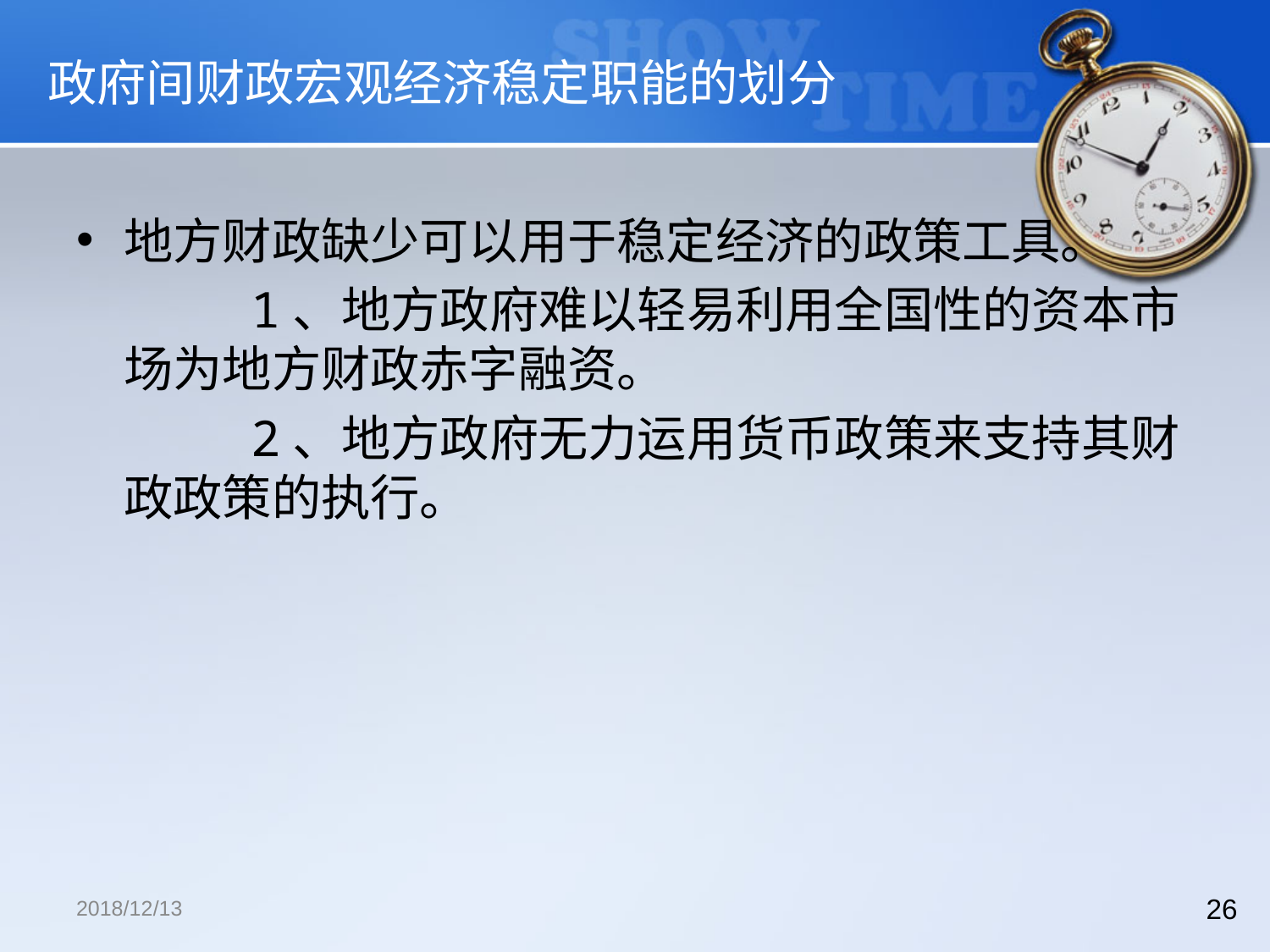

# 政府间财政宏观经济稳定职能的划分
地方财政缺少可以用于稳定经济的政策工具。
		1、地方政府难以轻易利用全国性的资本市场为地方财政赤字融资。
		2、地方政府无力运用货币政策来支持其财政政策的执行。
2018/12/13
26